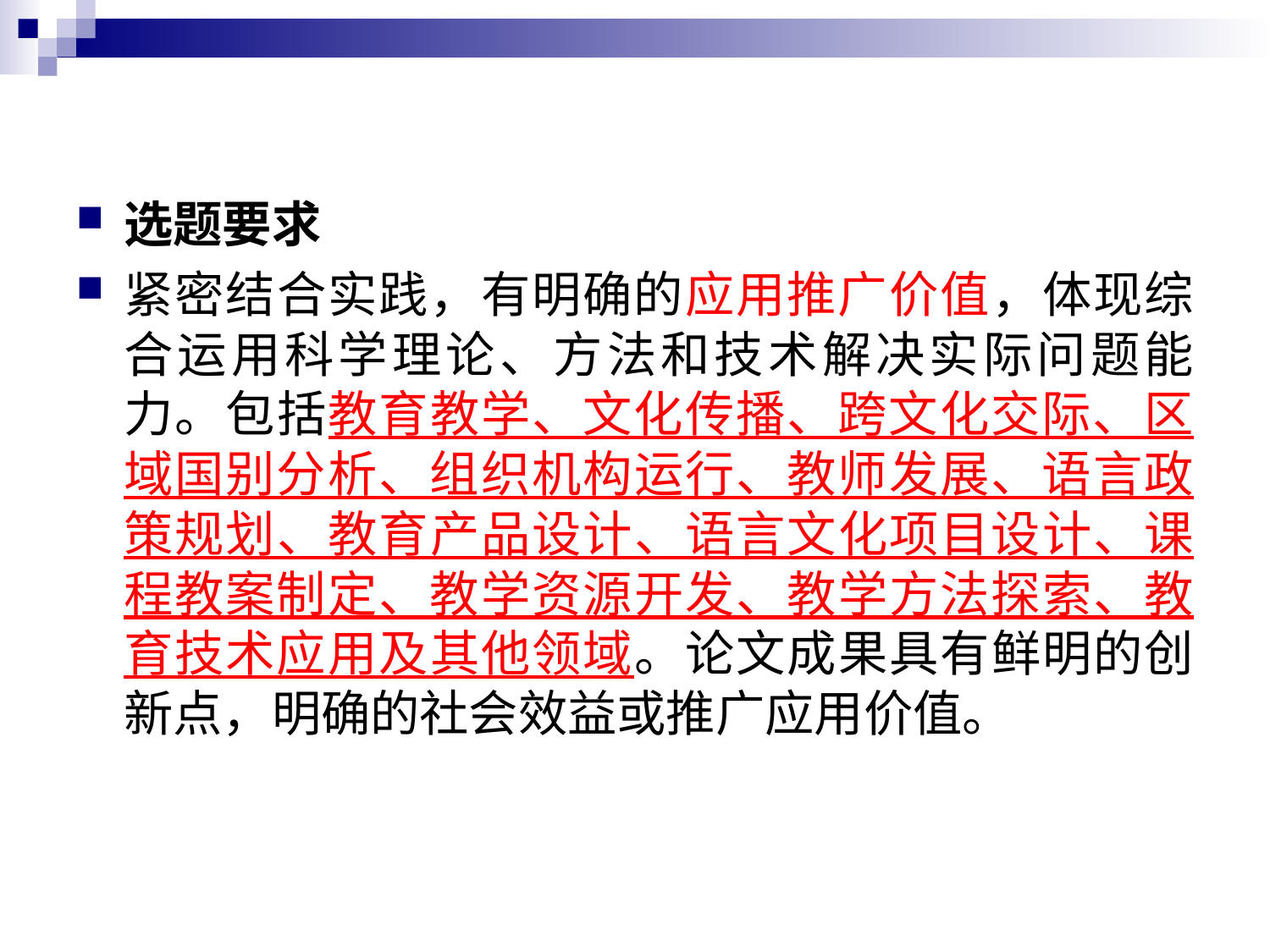

选题要求
紧密结合实践，有明确的应用推广价值，体现综合运用科学理论、方法和技术解决实际问题能力。包括教育教学、文化传播、跨文化交际、区域国别分析、组织机构运行、教师发展、语言政策规划、教育产品设计、语言文化项目设计、课程教案制定、教学资源开发、教学方法探索、教育技术应用及其他领域。论文成果具有鲜明的创新点，明确的社会效益或推广应用价值。